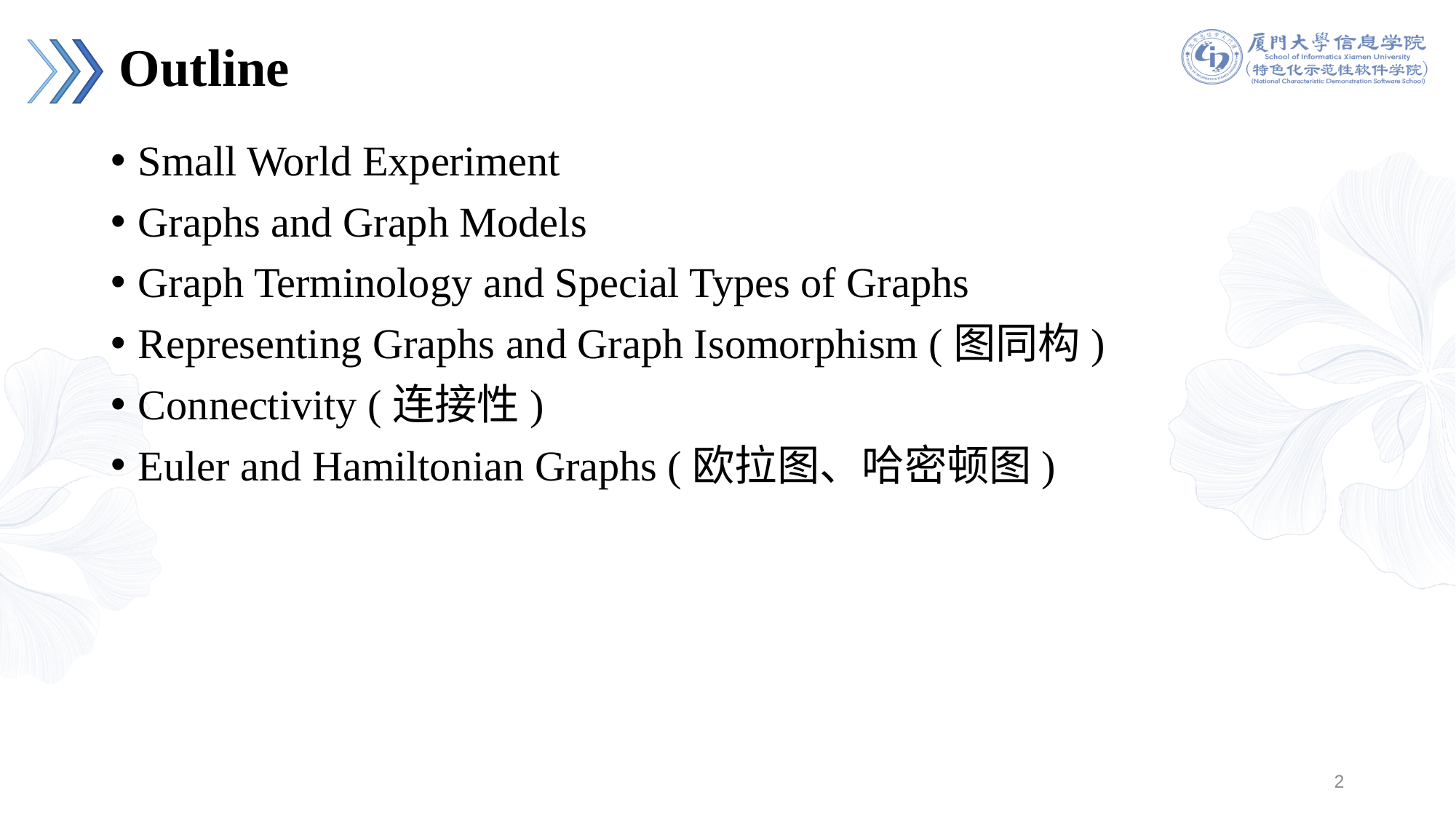

# Outline
Small World Experiment
Graphs and Graph Models
Graph Terminology and Special Types of Graphs
Representing Graphs and Graph Isomorphism (图同构)
Connectivity (连接性)
Euler and Hamiltonian Graphs (欧拉图、哈密顿图)
2